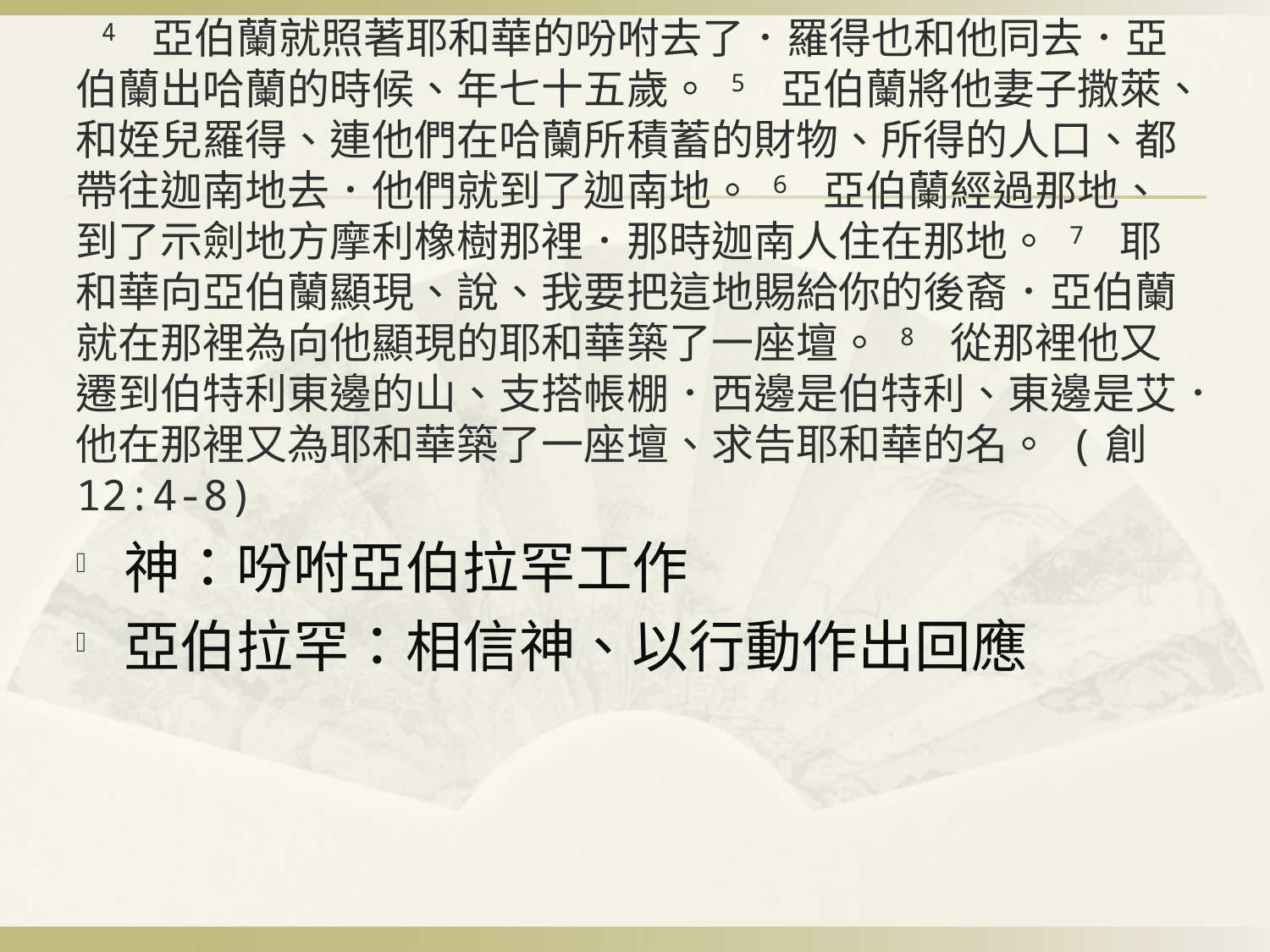

# 4 亞伯蘭就照著耶和華的吩咐去了．羅得也和他同去．亞伯蘭出哈蘭的時候、年七十五歲。 5 亞伯蘭將他妻子撒萊、和姪兒羅得、連他們在哈蘭所積蓄的財物、所得的人口、都帶往迦南地去．他們就到了迦南地。 6 亞伯蘭經過那地、到了示劍地方摩利橡樹那裡．那時迦南人住在那地。 7 耶和華向亞伯蘭顯現、說、我要把這地賜給你的後裔．亞伯蘭就在那裡為向他顯現的耶和華築了一座壇。 8 從那裡他又遷到伯特利東邊的山、支搭帳棚．西邊是伯特利、東邊是艾．他在那裡又為耶和華築了一座壇、求告耶和華的名。 (創 12:4-8)
神：吩咐亞伯拉罕工作
亞伯拉罕：相信神、以行動作出回應